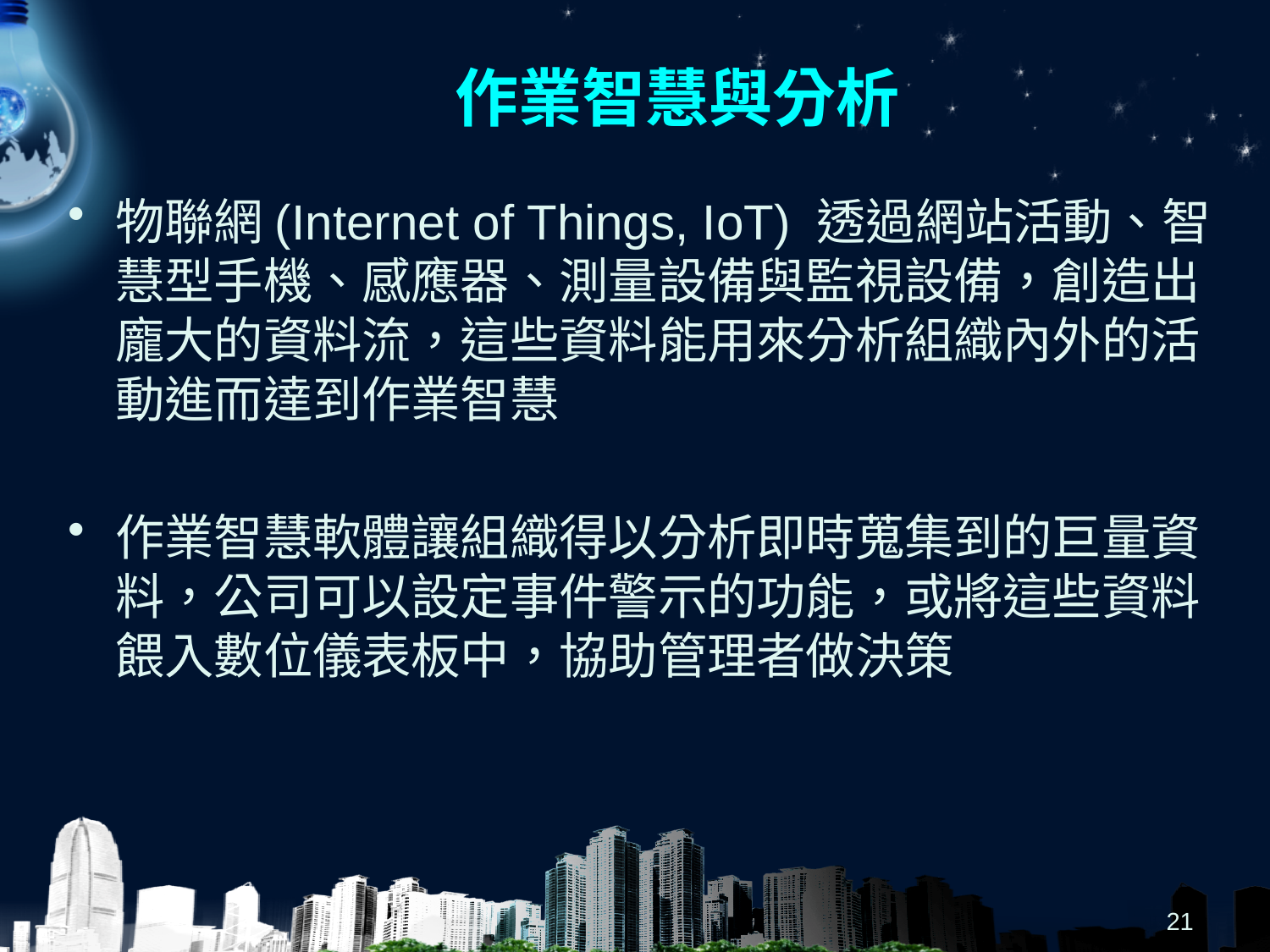

# 作業智慧與分析
物聯網(Internet of Things, IoT) 透過網站活動、智慧型手機、感應器、測量設備與監視設備，創造出龐大的資料流，這些資料能用來分析組織內外的活動進而達到作業智慧

作業智慧軟體讓組織得以分析即時蒐集到的巨量資料，公司可以設定事件警示的功能，或將這些資料餵入數位儀表板中，協助管理者做決策
21